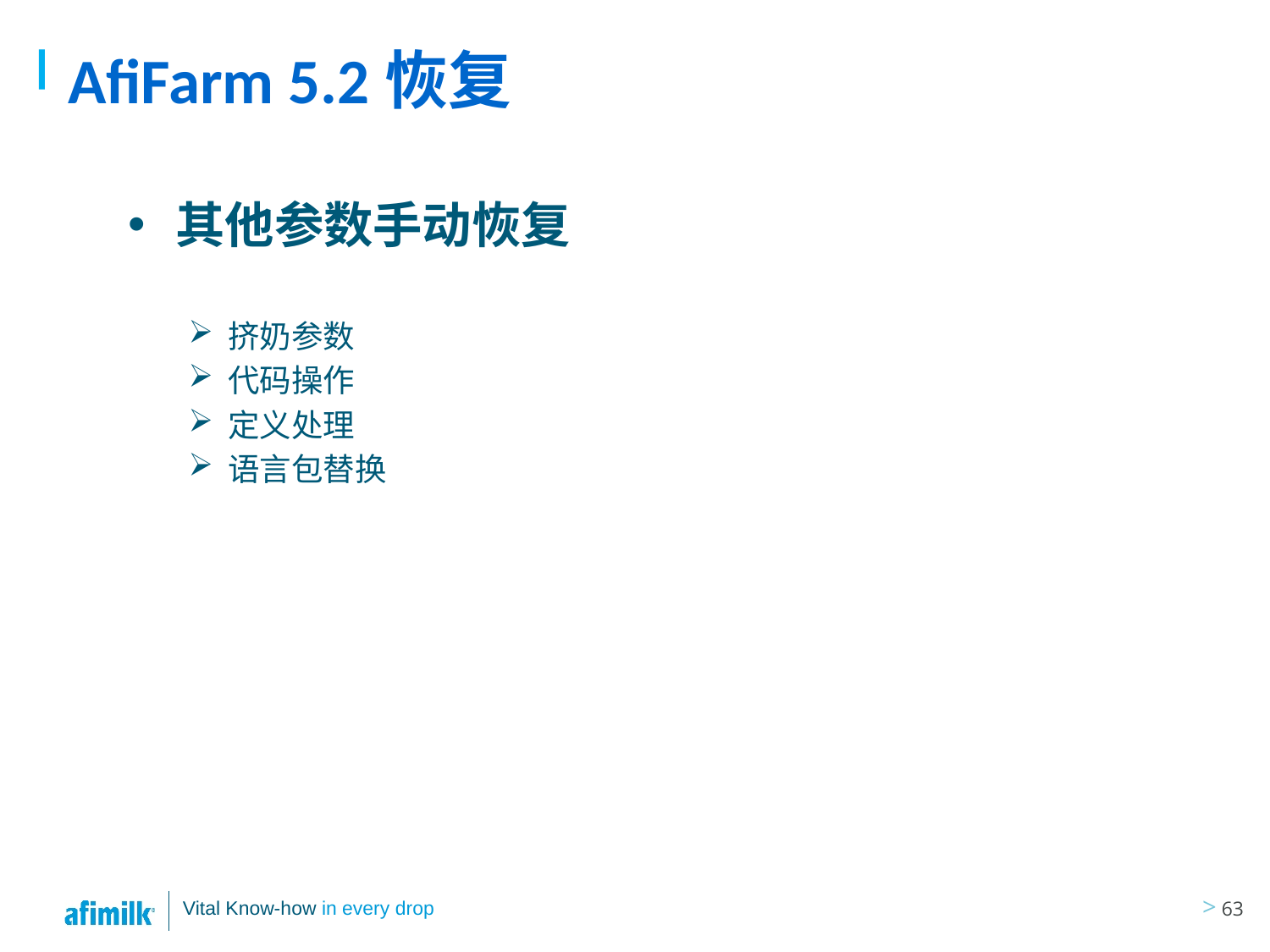

# AfiFarm 5.2恢复
其他参数手动恢复
挤奶参数
代码操作
定义处理
语言包替换